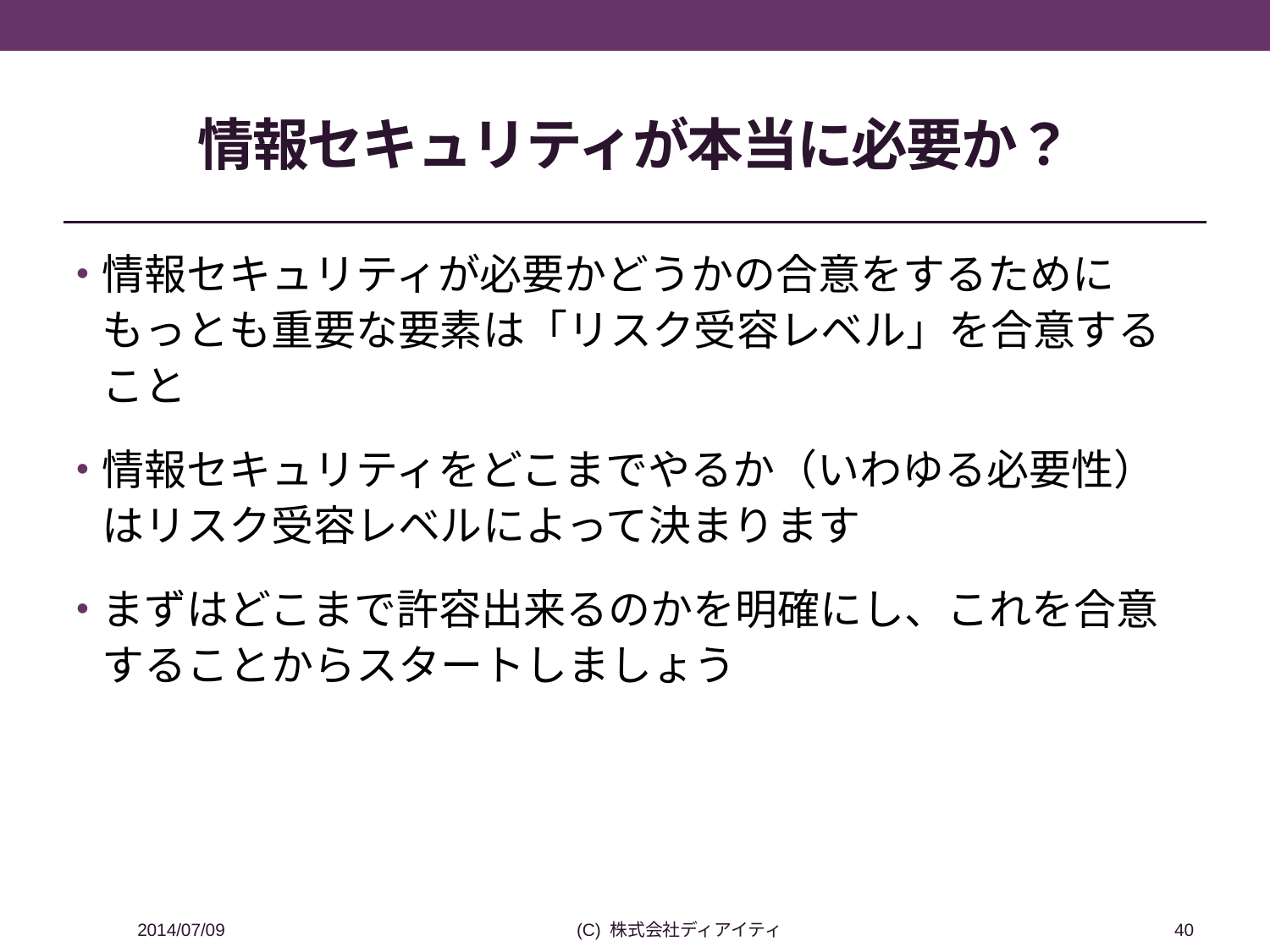

# 情報セキュリティが本当に必要か？

情報セキュリティが必要かどうかの合意をするためにもっとも重要な要素は「リスク受容レベル」を合意すること
情報セキュリティをどこまでやるか（いわゆる必要性）はリスク受容レベルによって決まります
まずはどこまで許容出来るのかを明確にし、これを合意することからスタートしましょう

2014/07/09
(C) 株式会社ディアイティ
40